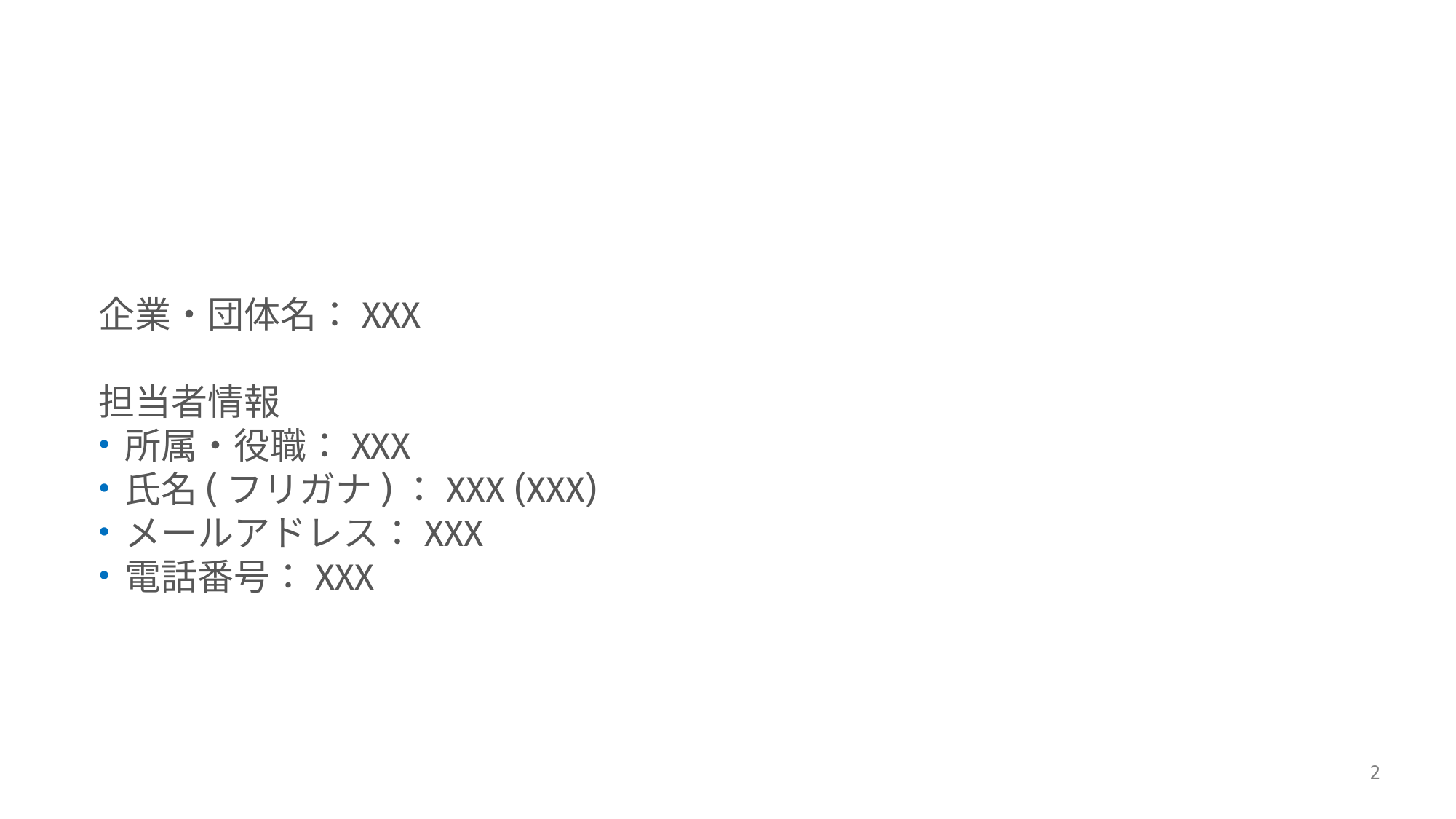

# 基本情報
企業・団体名：XXX

担当者情報
所属・役職：XXX
氏名(フリガナ)：XXX (XXX)
メールアドレス：XXX
電話番号：XXX